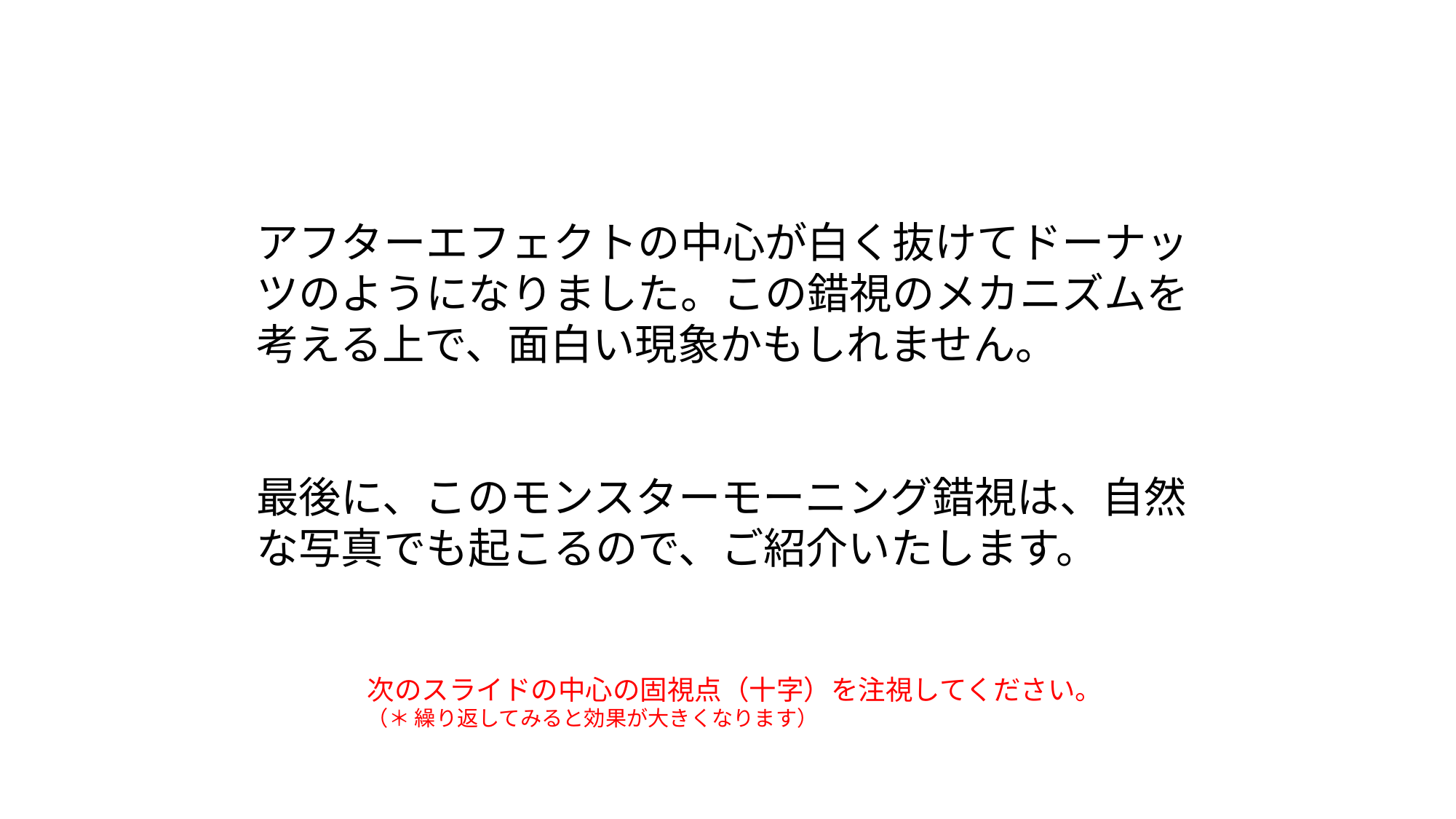

アフターエフェクトの中心が白く抜けてドーナッツのようになりました。この錯視のメカニズムを考える上で、面白い現象かもしれません。

最後に、このモンスターモーニング錯視は、自然な写真でも起こるので、ご紹介いたします。
次のスライドの中心の固視点（十字）を注視してください。
（＊ 繰り返してみると効果が大きくなります）